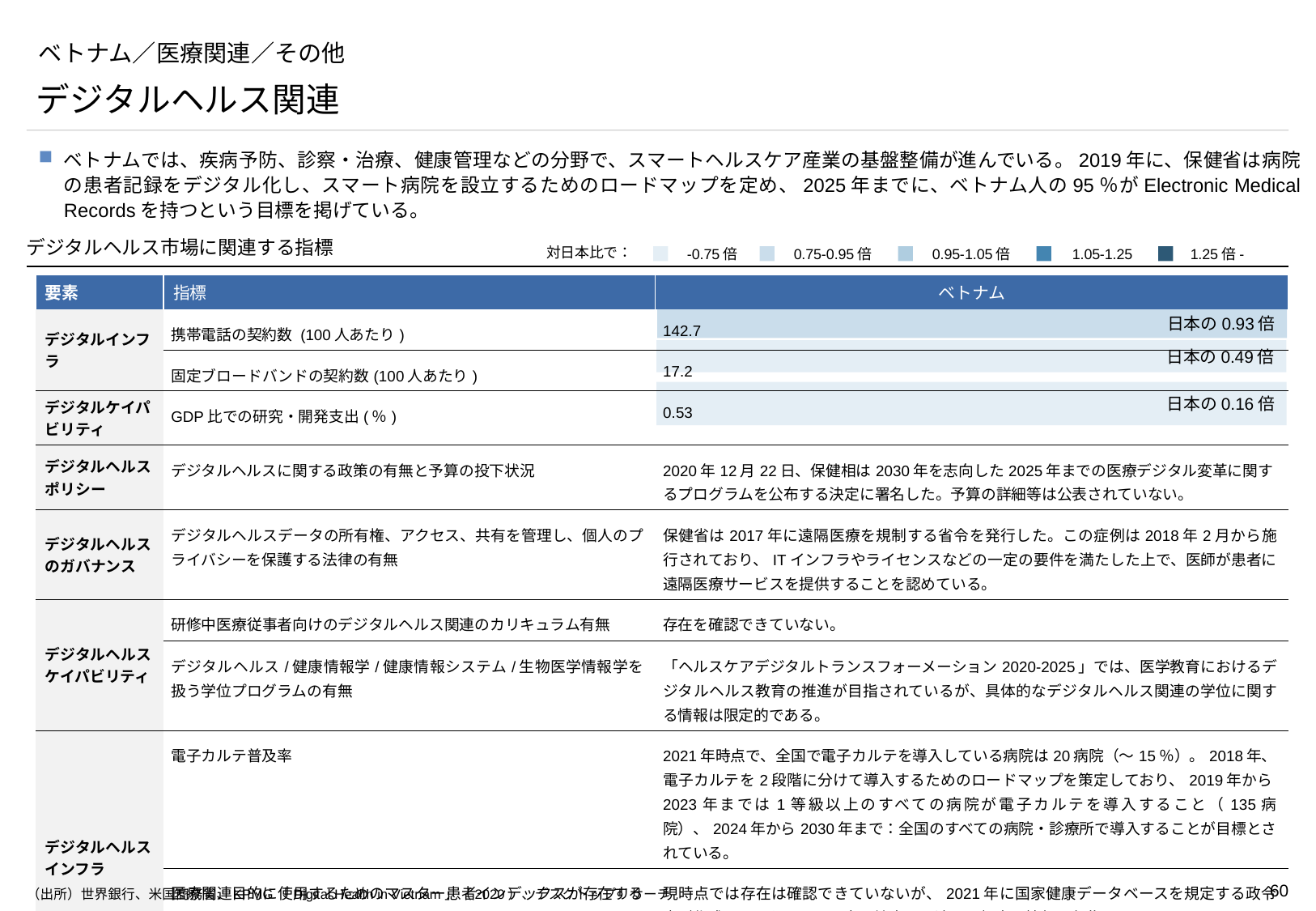

# ベトナム／医療関連／その他
デジタルヘルス関連
ベトナムでは、疾病予防、診察・治療、健康管理などの分野で、スマートヘルスケア産業の基盤整備が進んでいる。2019年に、保健省は病院の患者記録をデジタル化し、スマート病院を設立するためのロードマップを定め、2025年までに、ベトナム人の95％がElectronic Medical Recordsを持つという目標を掲げている。
デジタルヘルス市場に関連する指標
対日本比で：
-0.75倍

0.75-0.95倍

0.95-1.05倍

1.05-1.25

1.25倍-

| 要素 | 指標 | ベトナム |
| --- | --- | --- |
| デジタルインフラ | 携帯電話の契約数 (100人あたり) | 142.7 |
| デジタルケイパビリティ | 固定ブロードバンドの契約数(100人あたり) | 17.2 |
| デジタルケイパビリティ | GDP比での研究・開発支出(％) | 0.53 |
| デジタルヘルスポリシー | デジタルヘルスに関する政策の有無と予算の投下状況 | 2020年12月22日、保健相は2030年を志向した2025年までの医療デジタル変革に関するプログラムを公布する決定に署名した。予算の詳細等は公表されていない。 |
| デジタルヘルスのガバナンス | デジタルヘルスデータの所有権、アクセス、共有を管理し、個人のプライバシーを保護する法律の有無 | 保健省は2017年に遠隔医療を規制する省令を発行した。この症例は2018年2月から施行されており、ITインフラやライセンスなどの一定の要件を満たした上で、医師が患者に遠隔医療サービスを提供することを認めている。 |
| デジタルヘルスケイパビリティ | 研修中医療従事者向けのデジタルヘルス関連のカリキュラム有無 | 存在を確認できていない。 |
|  | デジタルヘルス/健康情報学/健康情報システム/生物医学情報学を扱う学位プログラムの有無 | 「ヘルスケアデジタルトランスフォーメーション2020-2025」では、医学教育におけるデジタルヘルス教育の推進が目指されているが、具体的なデジタルヘルス関連の学位に関する情報は限定的である。 |
| デジタルヘルスインフラ | 電子カルテ普及率 | 2021年時点で、全国で電子カルテを導入している病院は20病院（～15％）。2018年、電子カルテを2段階に分けて導入するためのロードマップを策定しており、2019年から2023年までは1等級以上のすべての病院が電子カルテを導入すること（135病院）、2024年から2030年まで：全国のすべての病院・診療所で導入することが目標とされている。 |
|  | 医療関連目的に使用するためのマスター患者インデックスが存在するか | 現時点では存在は確認できていないが、2021年に国家健康データベースを規定する政令案が作成されており、その中で健康に関連した幅広い情報を収集することとされている。 なお、保健省はベトナム社会保障庁（VSS）と連携し、ベトナム国内の医療施設の99.5%をVSSの医療監督システム下に置いている。 |
日本の0.93倍
日本の0.49倍
日本の0.16倍
（出所）世界銀行、米国商務省、KPMG「Digital Health in Vietnam」（2020）、デスクトップリサーチ